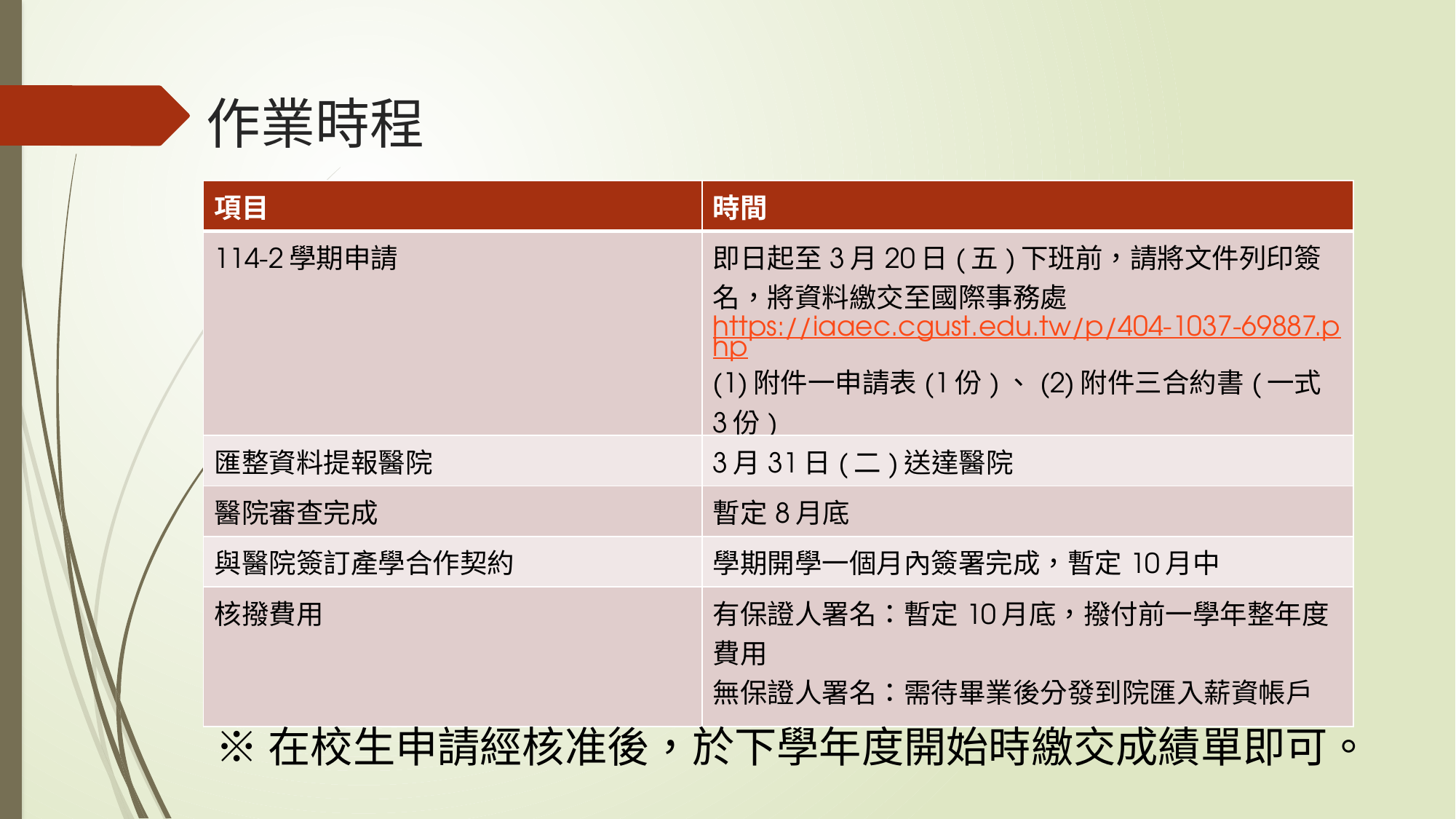

作業時程
| 項目 | 時間 |
| --- | --- |
| 114-2學期申請 | 即日起至3月20日(五)下班前，請將文件列印簽名，將資料繳交至國際事務處 https://iaaec.cgust.edu.tw/p/404-1037-69887.php (1)附件一申請表(1份)、(2)附件三合約書(一式3份) |
| 匯整資料提報醫院 | 3月31日(二)送達醫院 |
| 醫院審查完成 | 暫定8月底 |
| 與醫院簽訂產學合作契約 | 學期開學一個月內簽署完成，暫定10月中 |
| 核撥費用 | 有保證人署名：暫定10月底，撥付前一學年整年度費用 無保證人署名：需待畢業後分發到院匯入薪資帳戶 |
※在校生申請經核准後，於下學年度開始時繳交成績單即可。